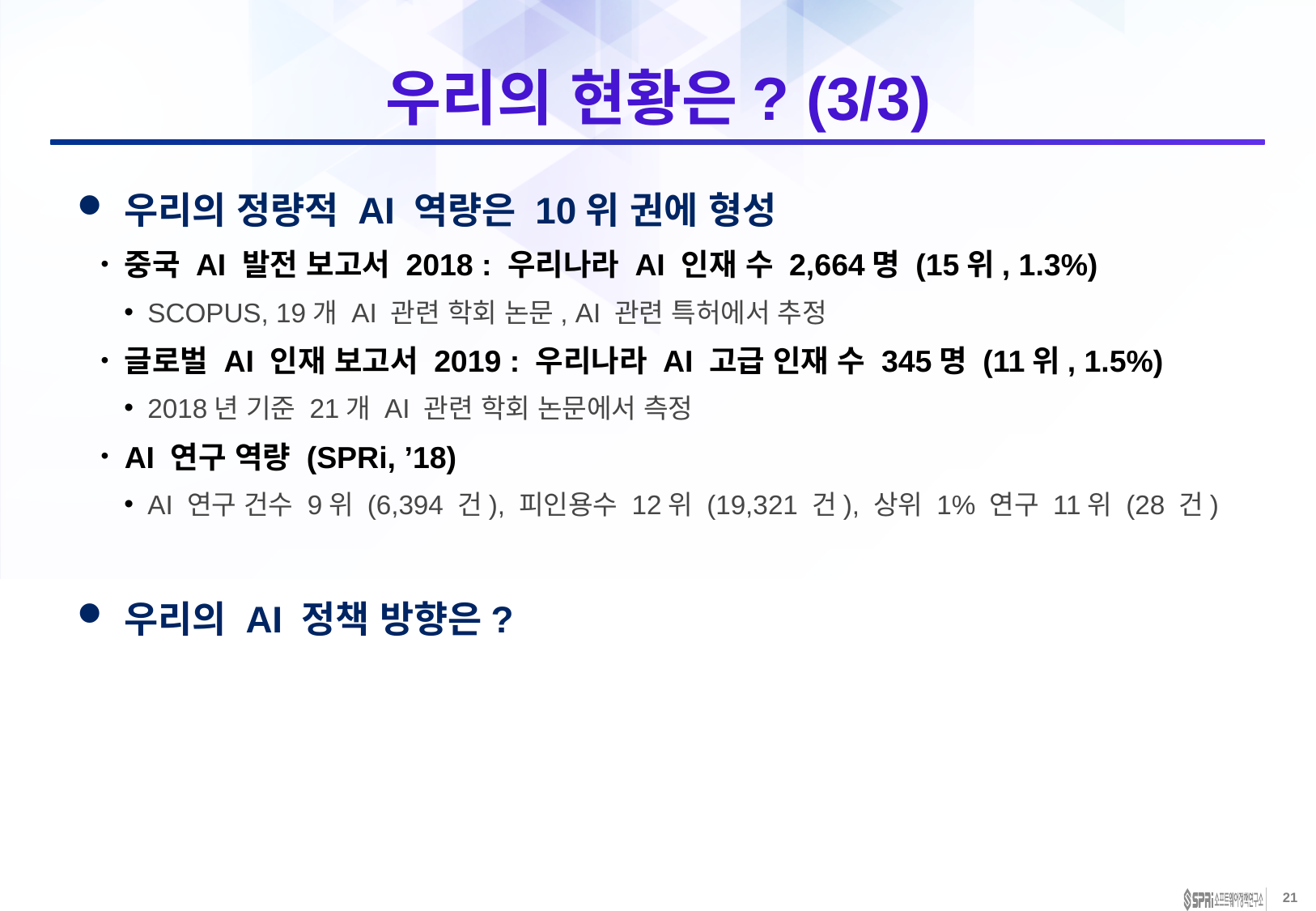

# 우리의 현황은? (3/3)
우리의 정량적 AI 역량은 10위 권에 형성
중국 AI 발전 보고서 2018 : 우리나라 AI 인재 수 2,664명 (15위, 1.3%)
SCOPUS, 19개 AI 관련 학회 논문, AI 관련 특허에서 추정
글로벌 AI 인재 보고서 2019 : 우리나라 AI 고급 인재 수 345명 (11위, 1.5%)
2018년 기준 21개 AI 관련 학회 논문에서 측정
AI 연구 역량 (SPRi, ’18)
AI 연구 건수 9위 (6,394 건), 피인용수 12위 (19,321 건), 상위 1% 연구 11위 (28 건)

우리의 AI 정책 방향은?